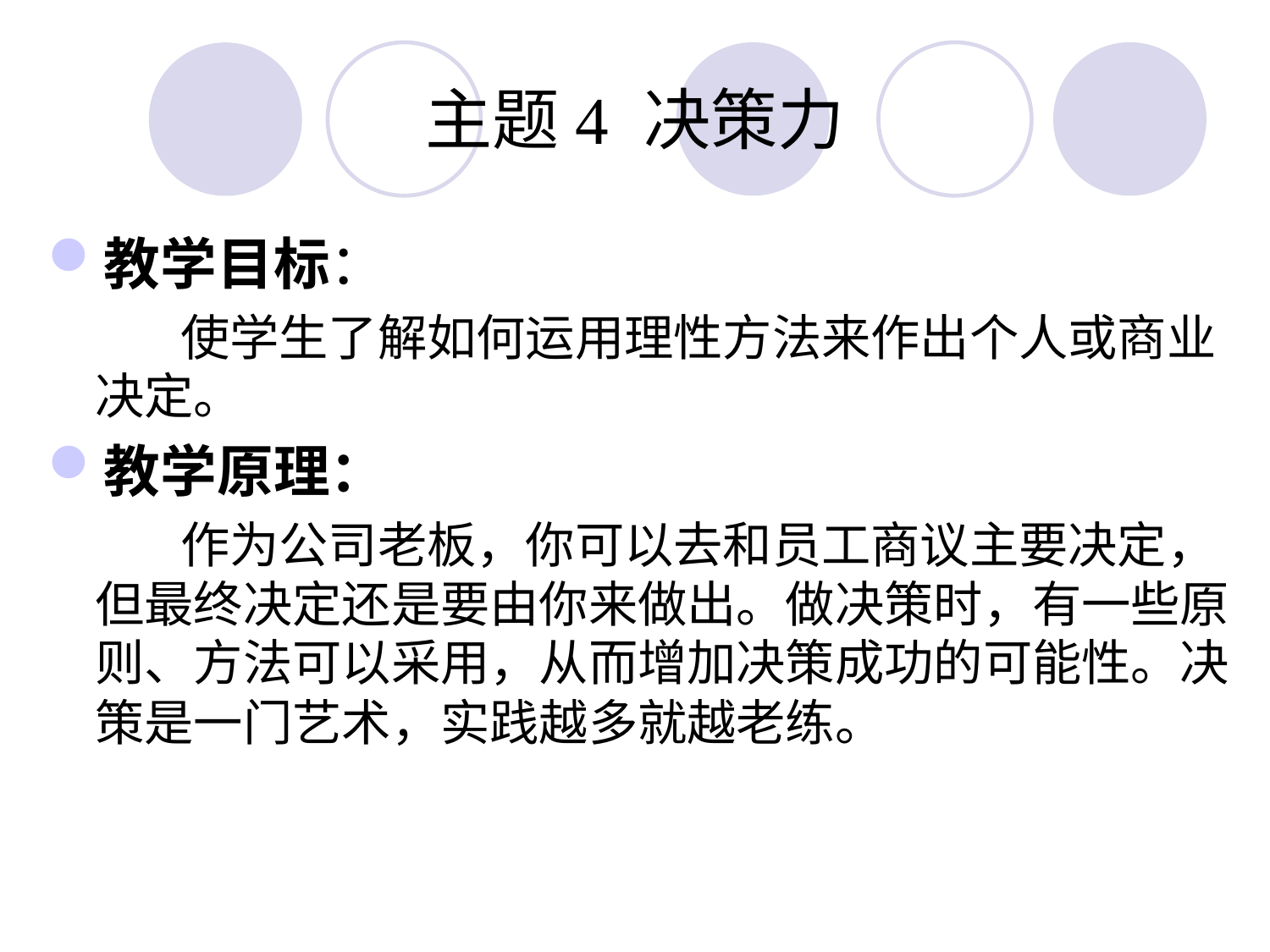

# 主题4 决策力
教学目标：
           使学生了解如何运用理性方法来作出个人或商业决定。
教学原理：
           作为公司老板，你可以去和员工商议主要决定，但最终决定还是要由你来做出。做决策时，有一些原则、方法可以采用，从而增加决策成功的可能性。决策是一门艺术，实践越多就越老练。